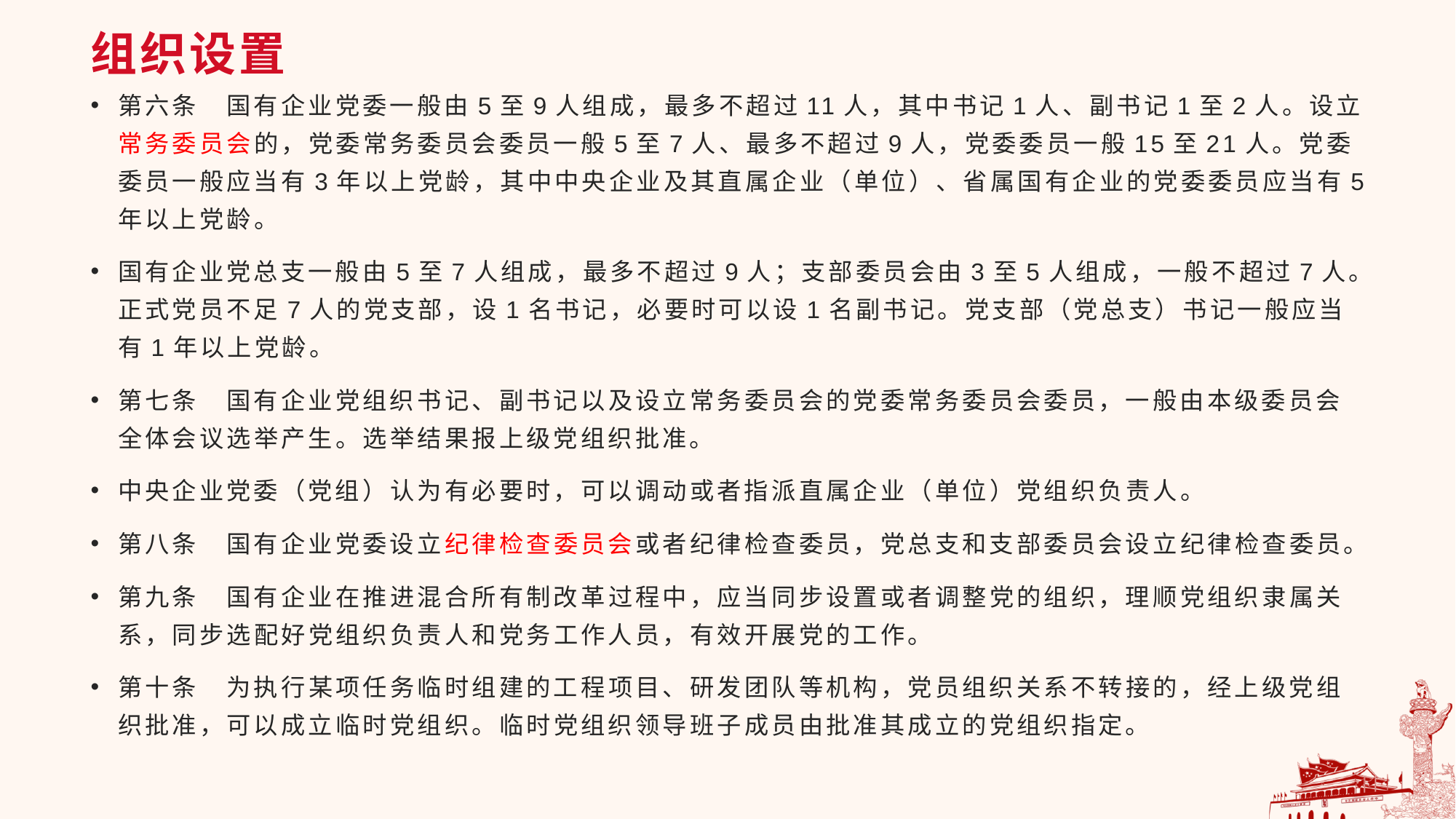

# 组织设置
第六条　国有企业党委一般由5至9人组成，最多不超过11人，其中书记1人、副书记1至2人。设立常务委员会的，党委常务委员会委员一般5至7人、最多不超过9人，党委委员一般15至21人。党委委员一般应当有3年以上党龄，其中中央企业及其直属企业（单位）、省属国有企业的党委委员应当有5年以上党龄。
国有企业党总支一般由5至7人组成，最多不超过9人；支部委员会由3至5人组成，一般不超过7人。正式党员不足7人的党支部，设1名书记，必要时可以设1名副书记。党支部（党总支）书记一般应当有1年以上党龄。
第七条　国有企业党组织书记、副书记以及设立常务委员会的党委常务委员会委员，一般由本级委员会全体会议选举产生。选举结果报上级党组织批准。
中央企业党委（党组）认为有必要时，可以调动或者指派直属企业（单位）党组织负责人。
第八条　国有企业党委设立纪律检查委员会或者纪律检查委员，党总支和支部委员会设立纪律检查委员。
第九条　国有企业在推进混合所有制改革过程中，应当同步设置或者调整党的组织，理顺党组织隶属关系，同步选配好党组织负责人和党务工作人员，有效开展党的工作。
第十条　为执行某项任务临时组建的工程项目、研发团队等机构，党员组织关系不转接的，经上级党组织批准，可以成立临时党组织。临时党组织领导班子成员由批准其成立的党组织指定。